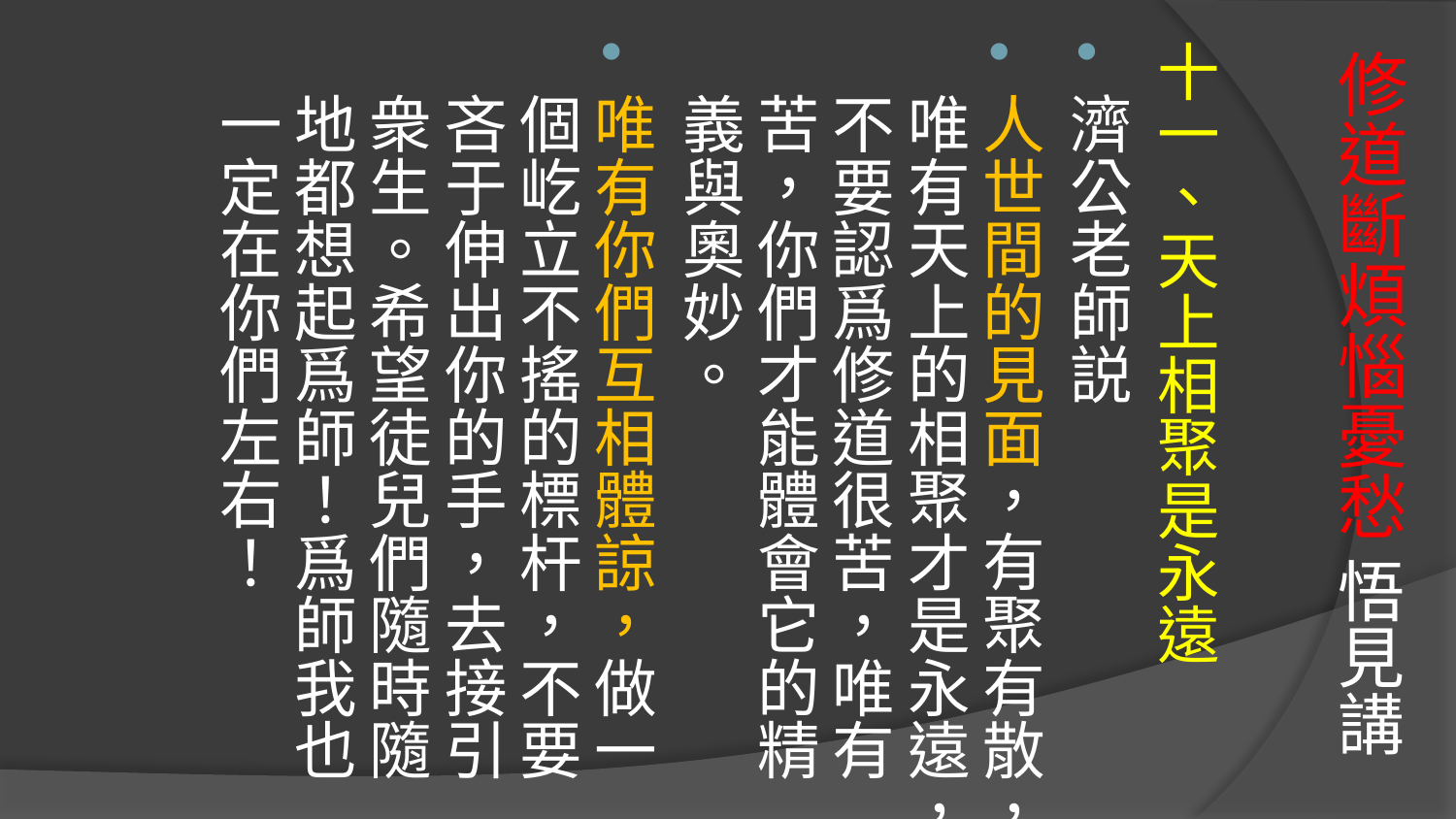

# 修道斷煩惱憂愁 悟見講
十一、天上相聚是永遠
濟公老師説
人世間的見面，有聚有散，唯有天上的相聚才是永遠，不要認爲修道很苦，唯有苦，你們才能體會它的精義與奧妙。
唯有你們互相體諒，做一個屹立不搖的標杆，不要吝于伸出你的手，去接引衆生。希望徒兒們隨時隨地都想起爲師！爲師我也一定在你們左右！